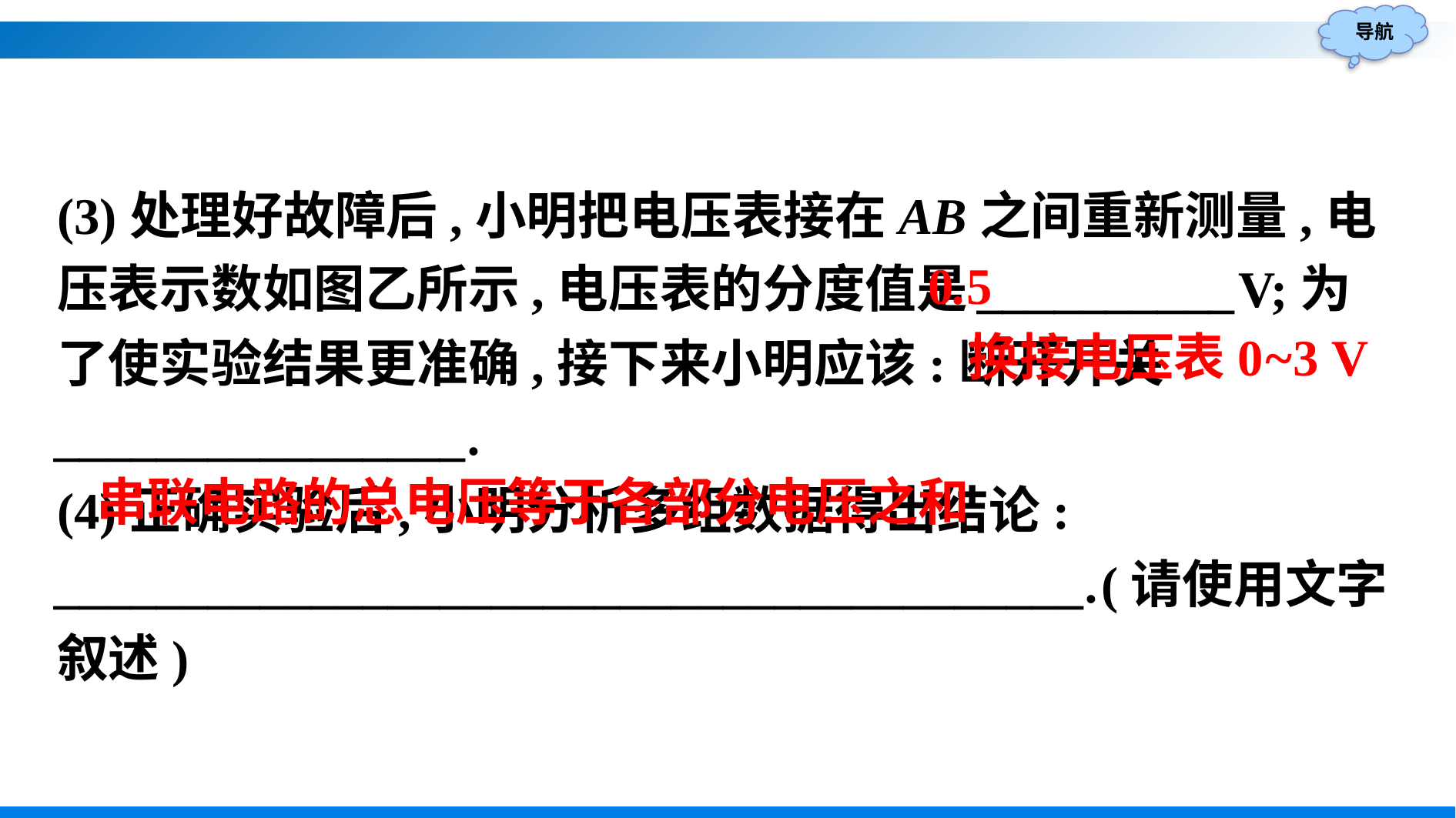

(3)处理好故障后,小明把电压表接在AB之间重新测量,电压表示数如图乙所示,电压表的分度值是__________V;为了使实验结果更准确,接下来小明应该:断开开关________________.
(4)正确实验后,小明分析多组数据得出结论:
________________________________________.(请使用文字叙述)
0.5
换接电压表0~3 V
串联电路的总电压等于各部分电压之和